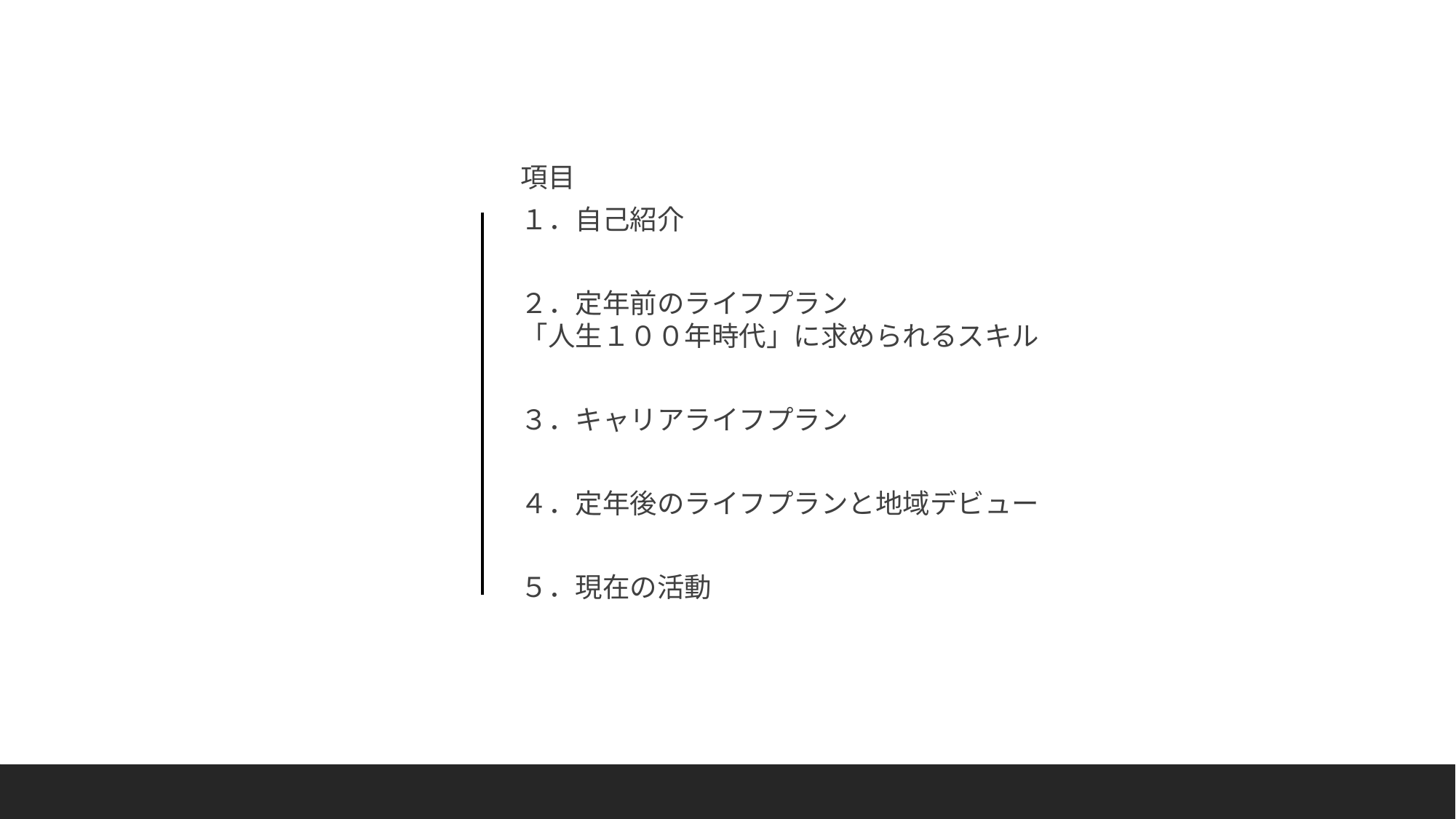

項目
１．自己紹介

２．定年前のライフプラン
「人生１００年時代」に求められるスキル

３．キャリアライフプラン

４．定年後のライフプランと地域デビュー

５．現在の活動